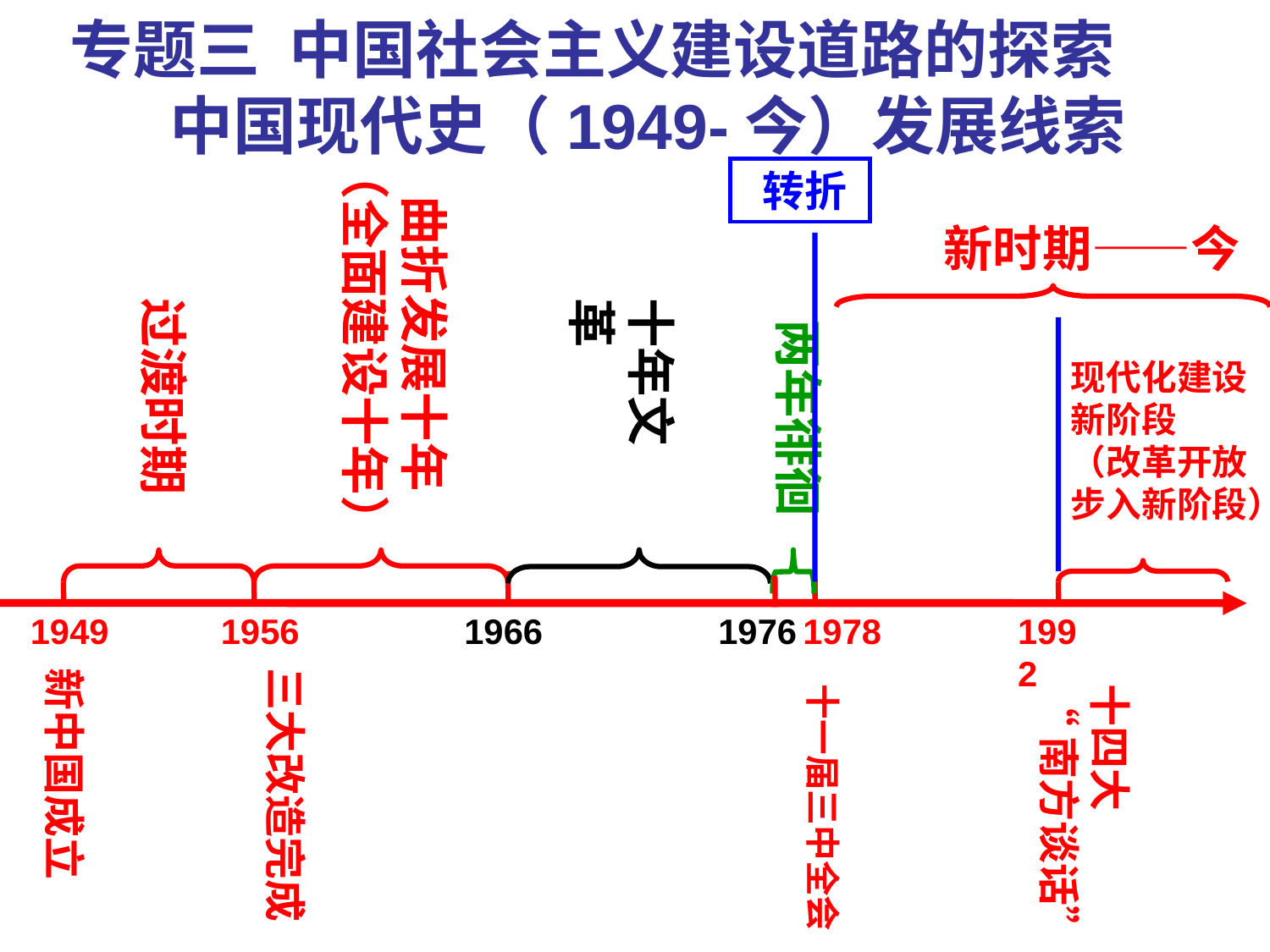

# 专题三  中国社会主义建设道路的探索 中国现代史（1949-今）发展线索

   曲折发展十年
（全面建设十年）
 转折
新时期——今

过渡时期
十年文革
两年徘徊

现代化建设
新阶段
（改革开放
步入新阶段）

1949
1956
1966
1976
1978
1992
新中国成立
三大改造完成
十一届三中全会
十四大
“南方谈话”